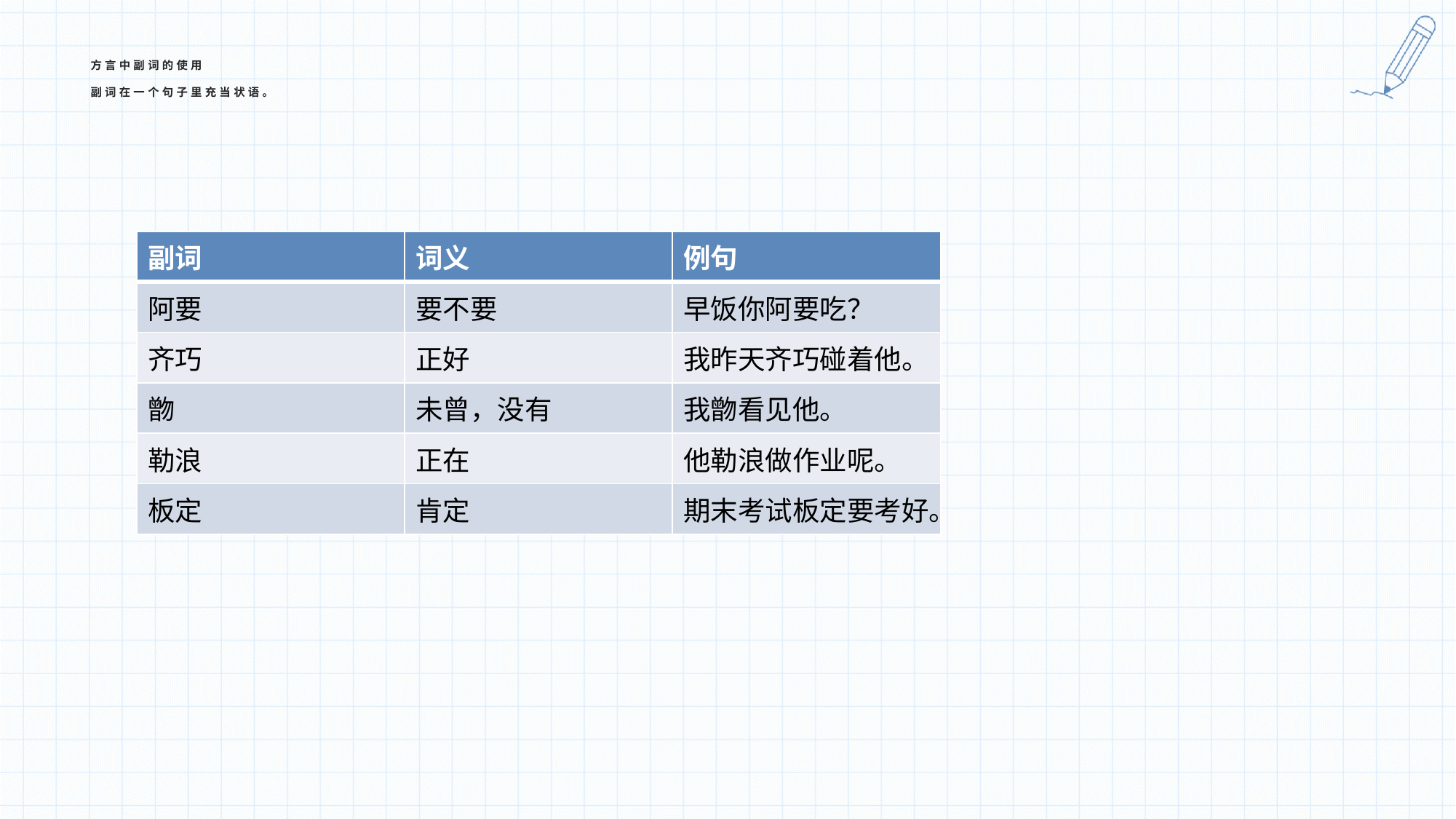

# 方言中副词的使用 副词在一个句子里充当状语。
| 副词 | 词义 | 例句 |
| --- | --- | --- |
| 阿要 | 要不要 | 早饭你阿要吃？ |
| 齐巧 | 正好 | 我昨天齐巧碰着他。 |
| 朆 | 未曾，没有 | 我朆看见他。 |
| 勒浪 | 正在 | 他勒浪做作业呢。 |
| 板定 | 肯定 | 期末考试板定要考好。 |